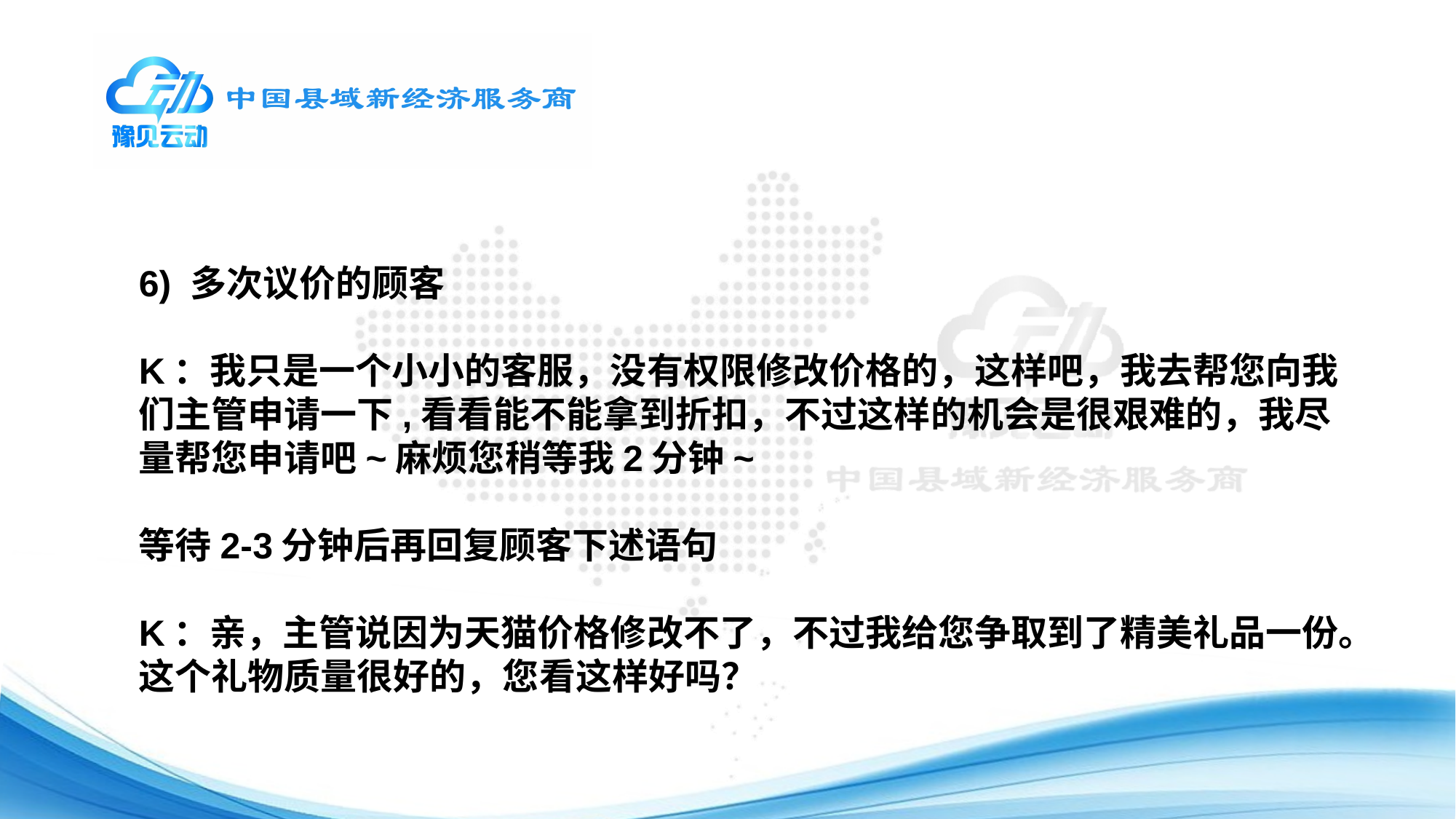

6) 多次议价的顾客

K：我只是一个小小的客服，没有权限修改价格的，这样吧，我去帮您向我们主管申请一下,看看能不能拿到折扣，不过这样的机会是很艰难的，我尽量帮您申请吧~麻烦您稍等我2分钟~

等待2-3分钟后再回复顾客下述语句

K：亲，主管说因为天猫价格修改不了，不过我给您争取到了精美礼品一份。这个礼物质量很好的，您看这样好吗？